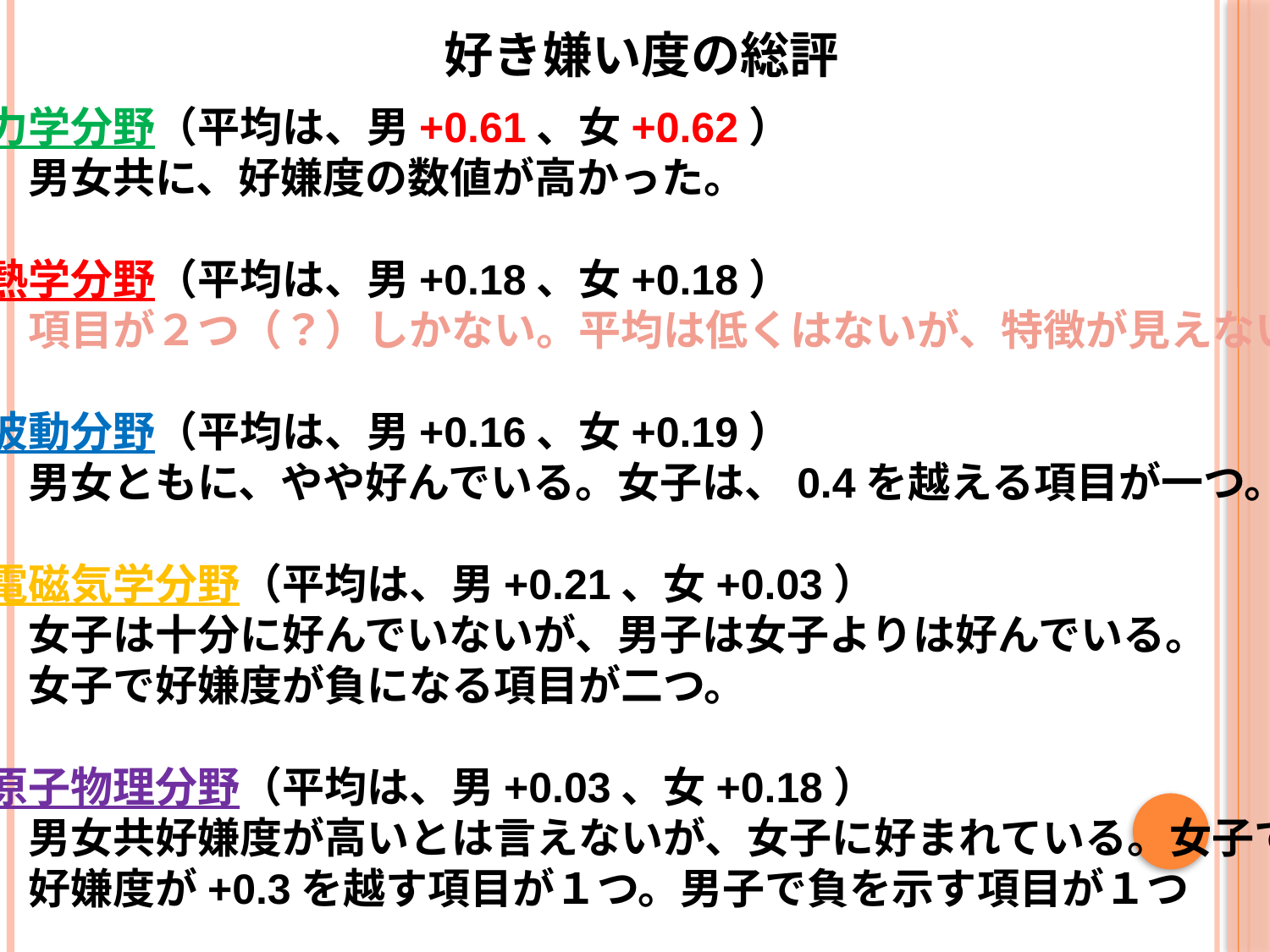

好き嫌い度の総評

力学分野（平均は、男+0.61、女+0.62）
　男女共に、好嫌度の数値が高かった。

熱学分野（平均は、男+0.18、女+0.18）
　項目が２つ（？）しかない。平均は低くはないが、特徴が見えない

波動分野（平均は、男+0.16、女+0.19）
　男女ともに、やや好んでいる。女子は、0.4を越える項目が一つ。

電磁気学分野（平均は、男+0.21、女+0.03）
　女子は十分に好んでいないが、男子は女子よりは好んでいる。
　女子で好嫌度が負になる項目が二つ。

原子物理分野（平均は、男+0.03、女+0.18）
　男女共好嫌度が高いとは言えないが、女子に好まれている。女子で
　好嫌度が+0.3を越す項目が１つ。男子で負を示す項目が１つ